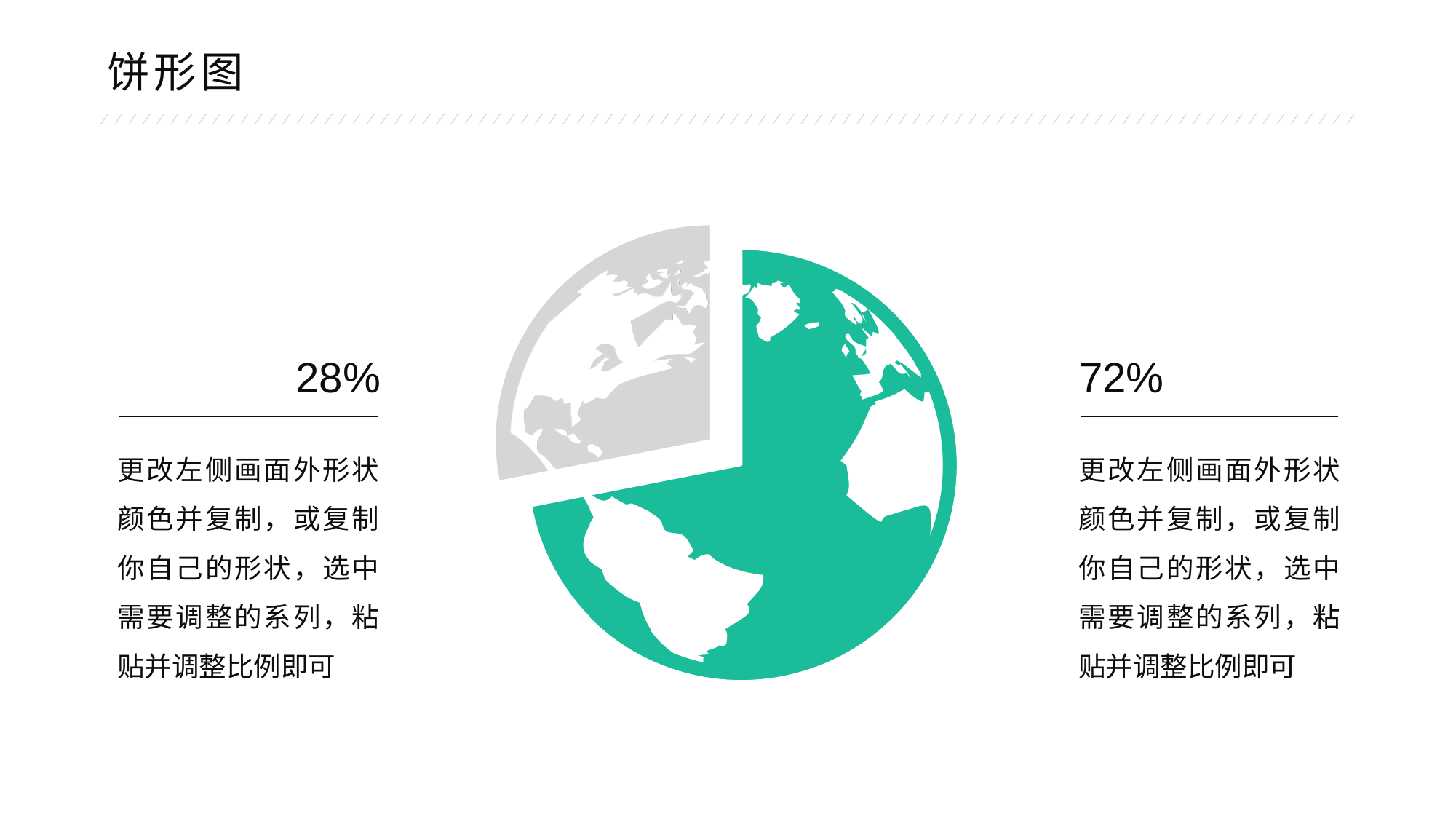

饼形图

### Chart

| Category | 销售额 |
|---|---|
| 第一季度 | 8.2 |
| 第二季度 | 3.2 |
28%
72%
更改左侧画面外形状颜色并复制，或复制你自己的形状，选中需要调整的系列，粘贴并调整比例即可
更改左侧画面外形状颜色并复制，或复制你自己的形状，选中需要调整的系列，粘贴并调整比例即可